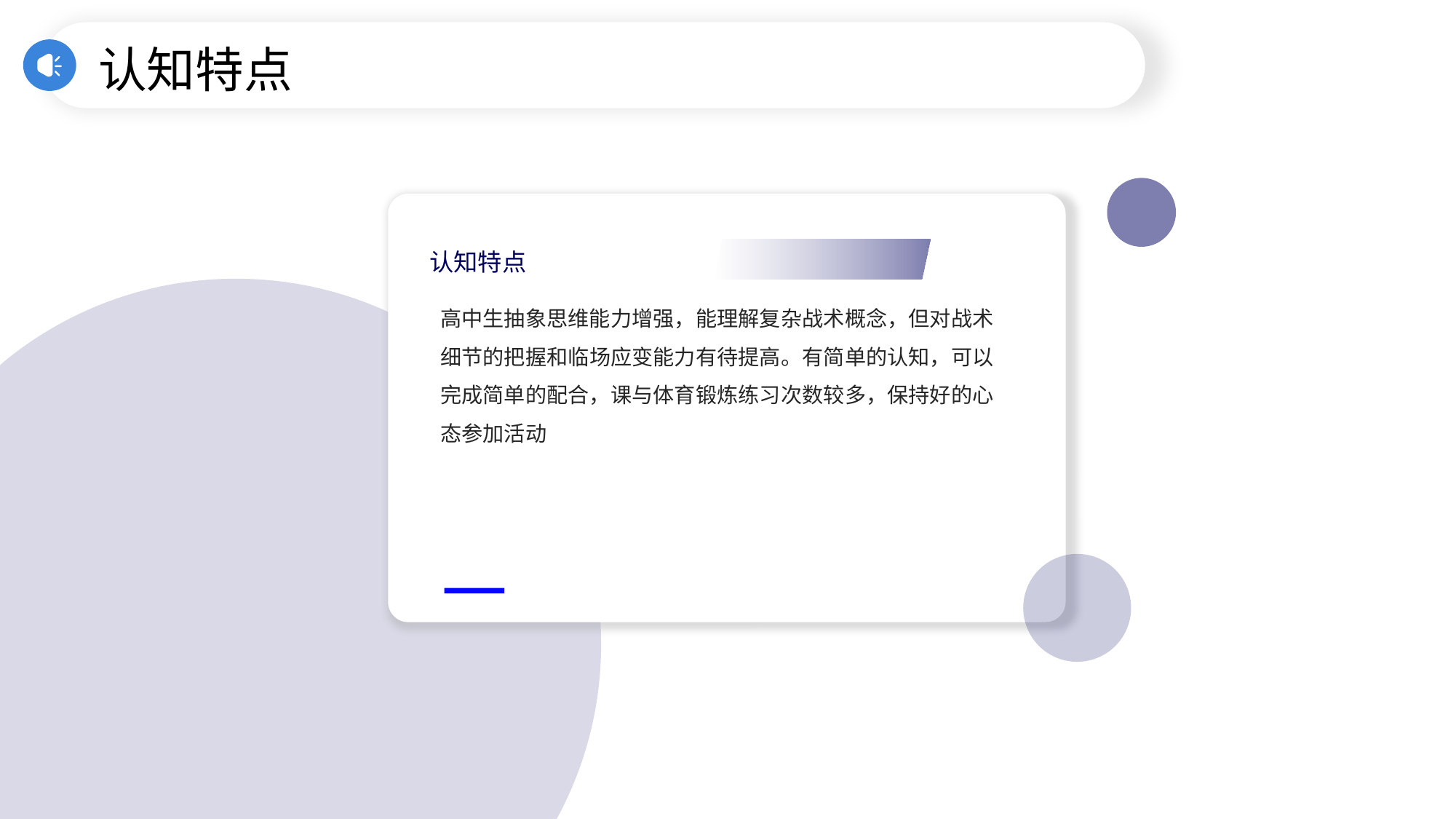

认知特点

认知特点

高中生抽象思维能力增强，能理解复杂战术概念，但对战术细节的把握和临场应变能力有待提高。有简单的认知，可以完成简单的配合，课与体育锻炼练习次数较多，保持好的心态参加活动